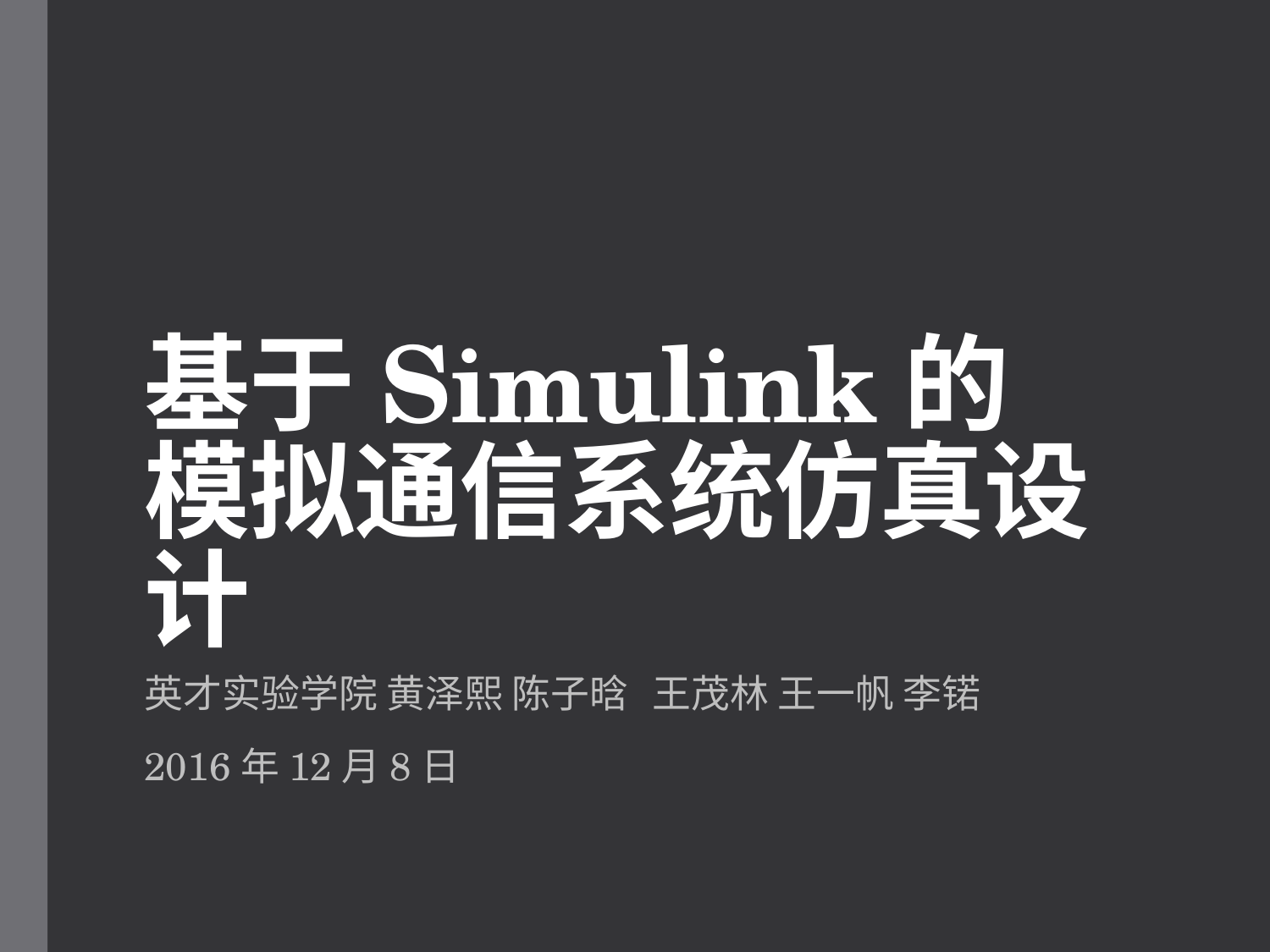

# 基于Simulink的模拟通信系统仿真设计
英才实验学院 黄泽熙 陈子晗	王茂林 王一帆 李锘
2016年12月8日